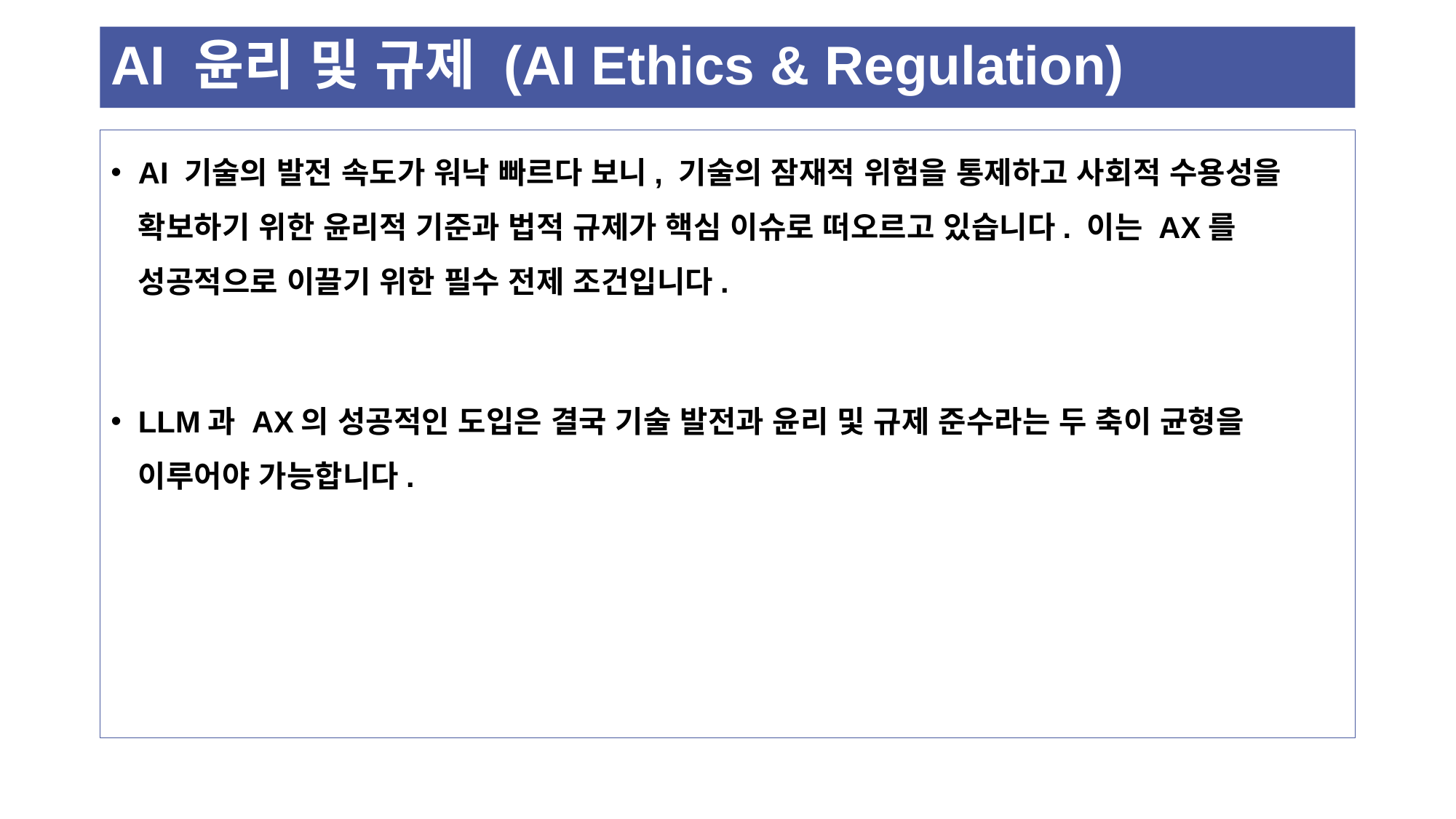

# AI 윤리 및 규제 (AI Ethics & Regulation)
AI 기술의 발전 속도가 워낙 빠르다 보니, 기술의 잠재적 위험을 통제하고 사회적 수용성을 확보하기 위한 윤리적 기준과 법적 규제가 핵심 이슈로 떠오르고 있습니다. 이는 AX를 성공적으로 이끌기 위한 필수 전제 조건입니다.

LLM과 AX의 성공적인 도입은 결국 기술 발전과 윤리 및 규제 준수라는 두 축이 균형을 이루어야 가능합니다.